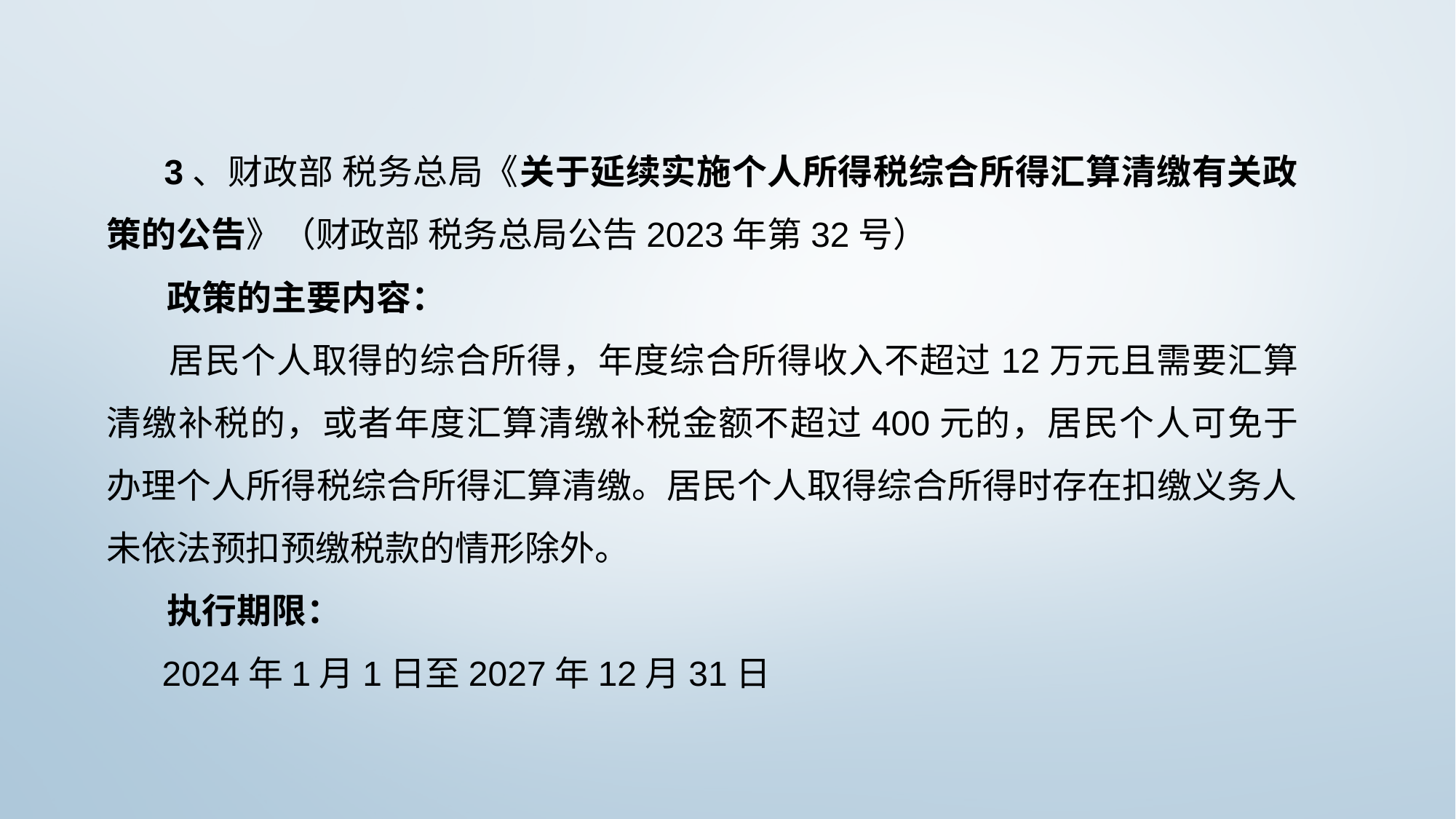

3、财政部 税务总局《关于延续实施个人所得税综合所得汇算清缴有关政策的公告》（财政部 税务总局公告2023年第32号）
  政策的主要内容：
  居民个人取得的综合所得，年度综合所得收入不超过12万元且需要汇算清缴补税的，或者年度汇算清缴补税金额不超过400元的，居民个人可免于办理个人所得税综合所得汇算清缴。居民个人取得综合所得时存在扣缴义务人未依法预扣预缴税款的情形除外。
  执行期限：
  2024年1月1日至2027年12月31日